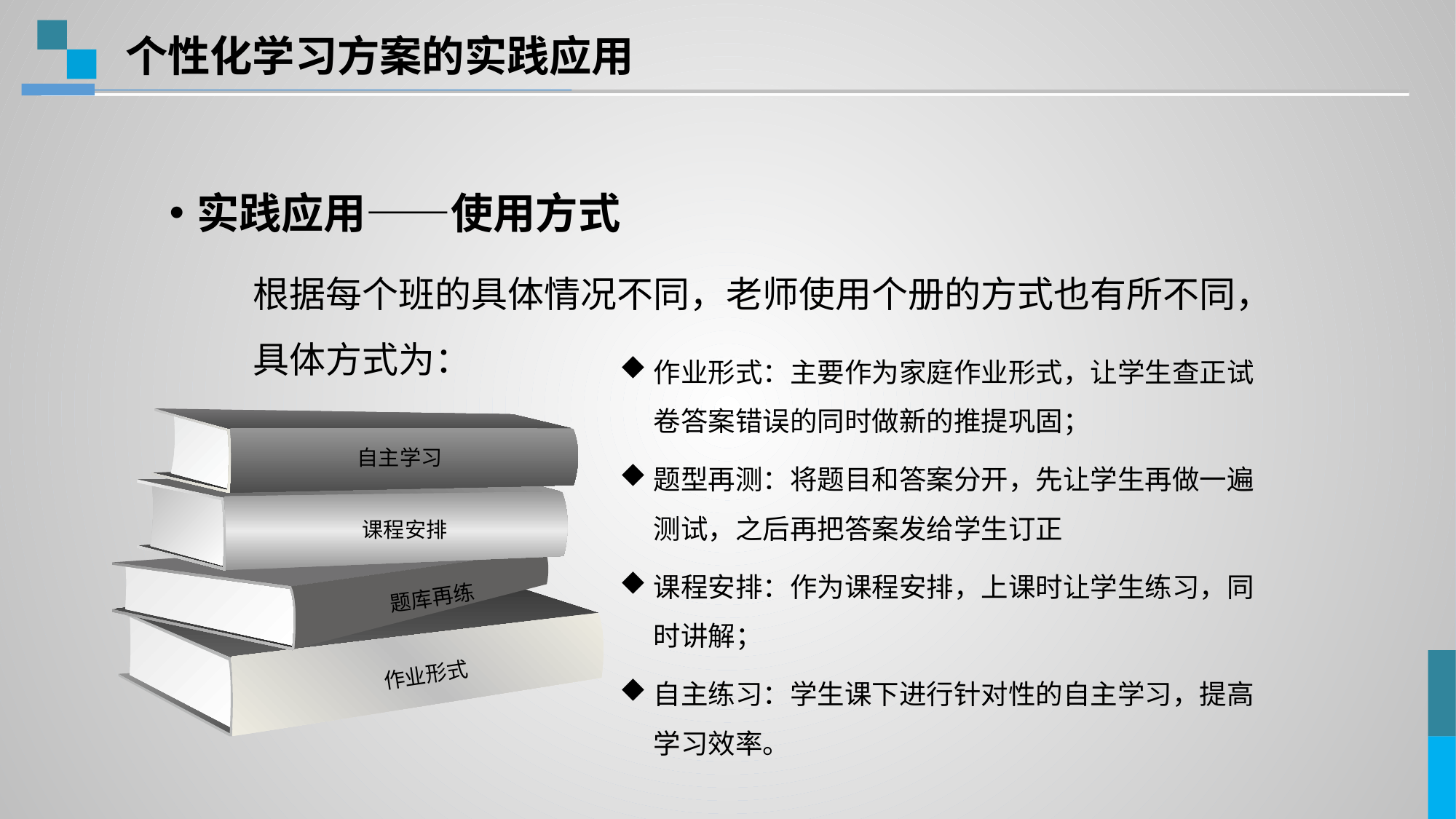

个性化学习方案的实践应用

实践应用——使用方式
根据每个班的具体情况不同，老师使用个册的方式也有所不同，具体方式为：
作业形式：主要作为家庭作业形式，让学生查正试卷答案错误的同时做新的推提巩固；
题型再测：将题目和答案分开，先让学生再做一遍测试，之后再把答案发给学生订正
课程安排：作为课程安排，上课时让学生练习，同时讲解；
自主练习：学生课下进行针对性的自主学习，提高学习效率。

自主学习
课程安排
题库再练
作业形式